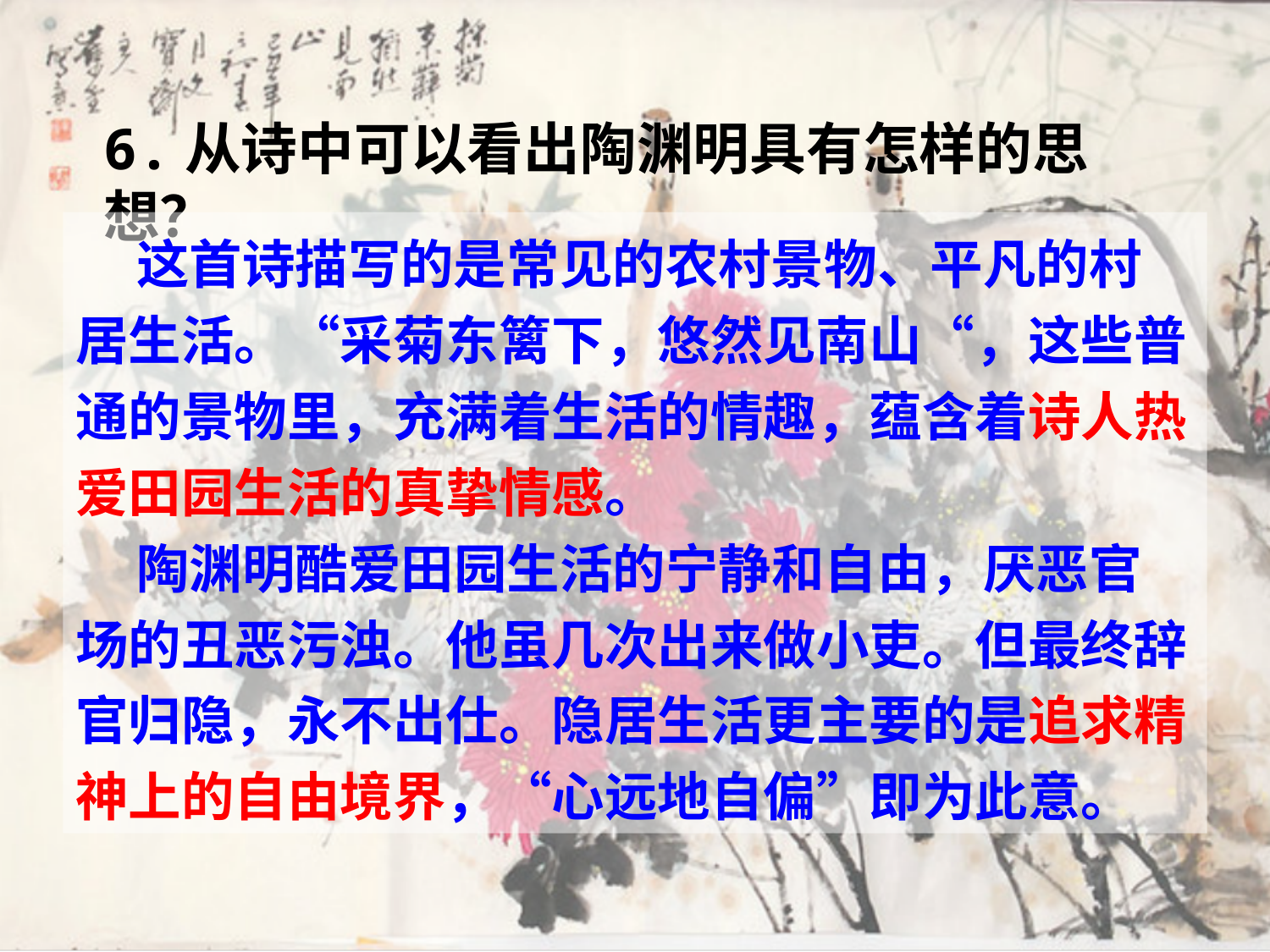

6.从诗中可以看出陶渊明具有怎样的思想？
    这首诗描写的是常见的农村景物、平凡的村居生活。“采菊东篱下，悠然见南山“，这些普通的景物里，充满着生活的情趣，蕴含着诗人热爱田园生活的真挚情感。
    陶渊明酷爱田园生活的宁静和自由，厌恶官场的丑恶污浊。他虽几次出来做小吏。但最终辞官归隐，永不出仕。隐居生活更主要的是追求精神上的自由境界，“心远地自偏”即为此意。